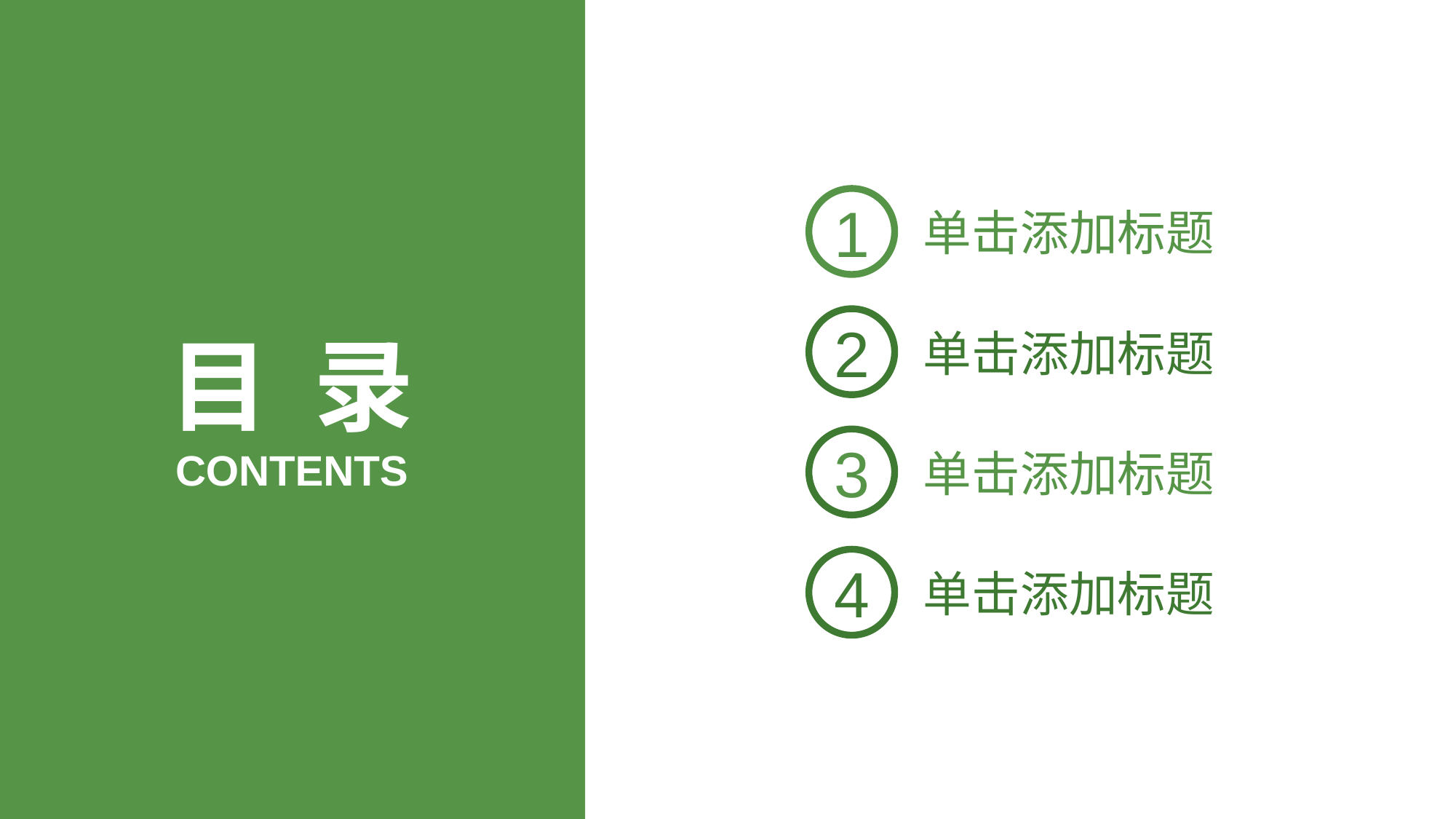

1
单击添加标题
2
单击添加标题
目  录
3
单击添加标题
CONTENTS
4
单击添加标题